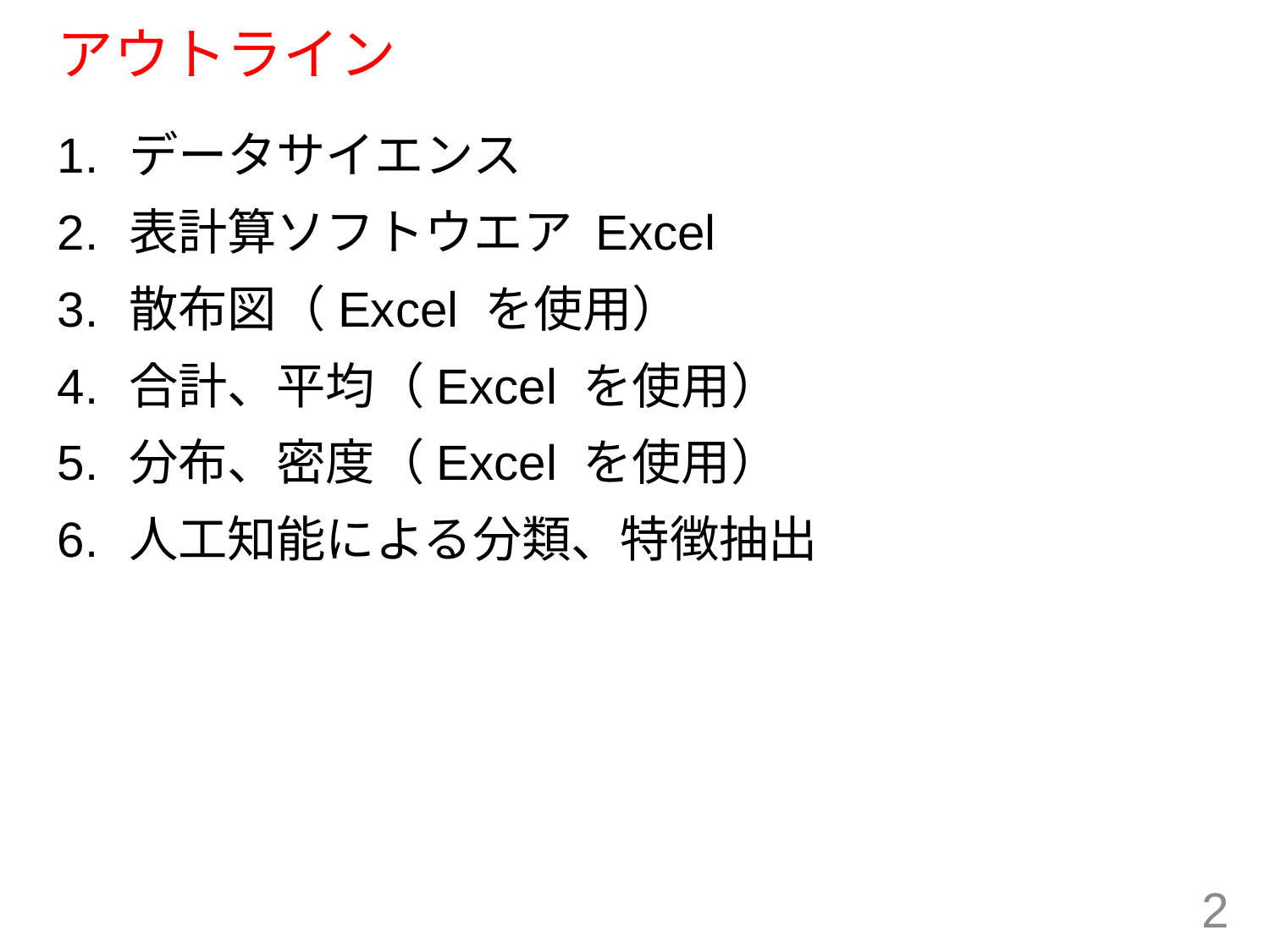

# アウトライン
データサイエンス
表計算ソフトウエア Excel
散布図（Excel を使用）
合計、平均（Excel を使用）
分布、密度（Excel を使用）
人工知能による分類、特徴抽出
2